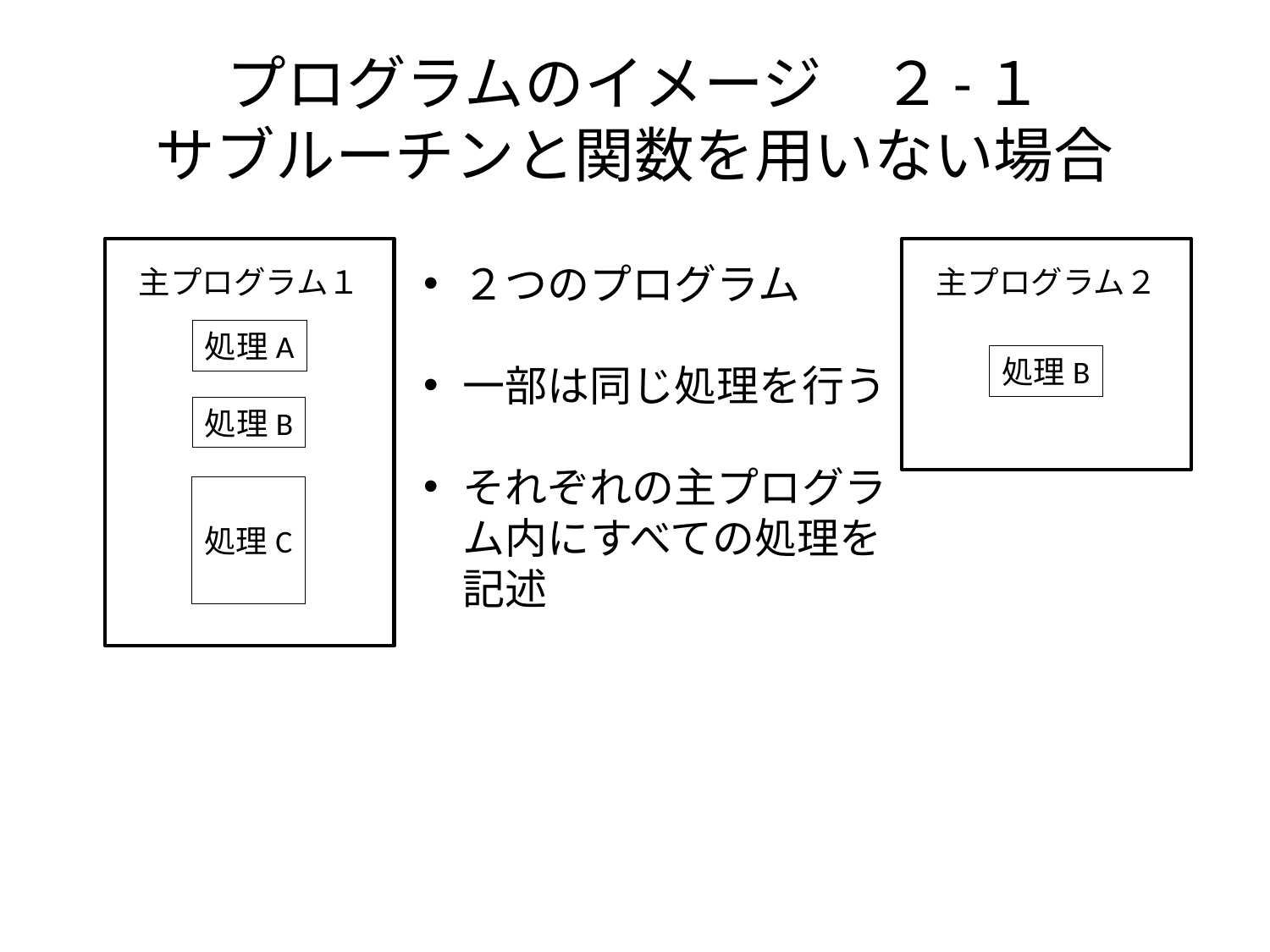

# プログラムのイメージ　２-１ サブルーチンと関数を用いない場合

２つのプログラム
一部は同じ処理を行う
それぞれの主プログラム内にすべての処理を記述
主プログラム１
主プログラム２
処理A
処理B
処理B

処理C